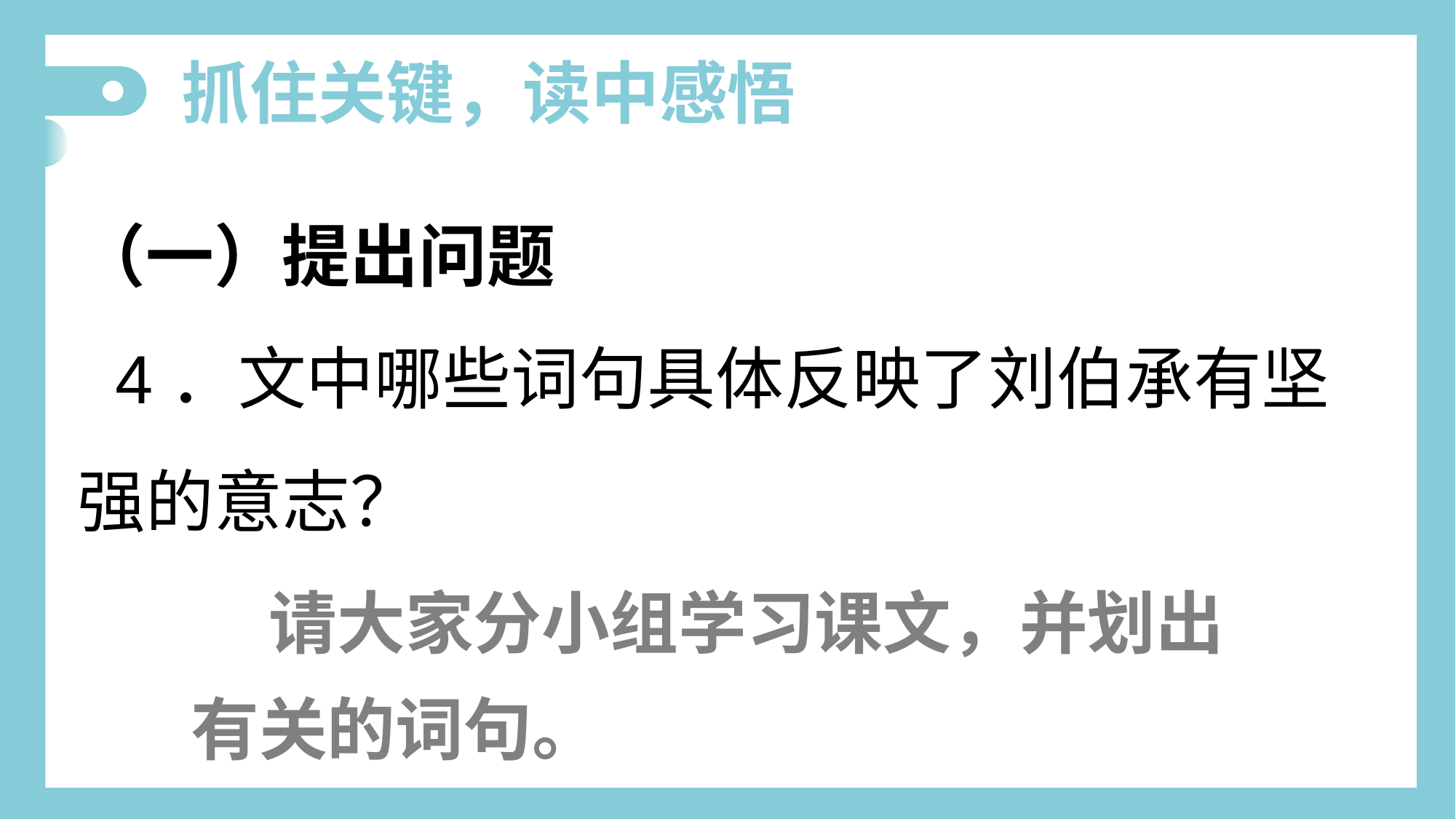

抓住关键，读中感悟

（一）提出问题
  4．文中哪些词句具体反映了刘伯承有坚强的意志？
    请大家分小组学习课文，并划出有关的词句。